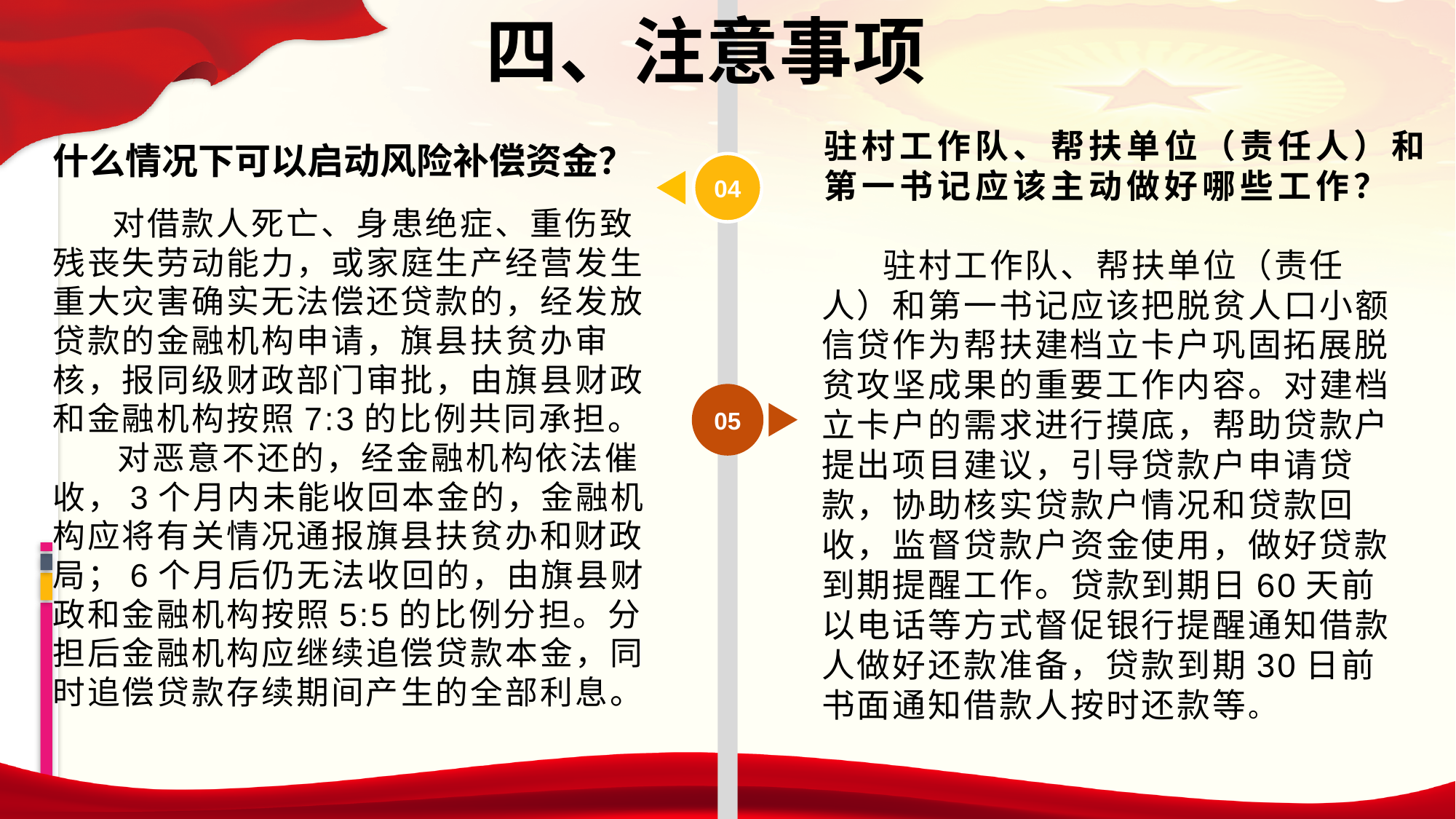

四、注意事项
驻村工作队、帮扶单位（责任人）和第一书记应该主动做好哪些工作？

什么情况下可以启动风险补偿资金？

      对借款人死亡、身患绝症、重伤致残丧失劳动能力，或家庭生产经营发生重大灾害确实无法偿还贷款的，经发放贷款的金融机构申请，旗县扶贫办审核，报同级财政部门审批，由旗县财政和金融机构按照7:3的比例共同承担。
      对恶意不还的，经金融机构依法催收，3个月内未能收回本金的，金融机构应将有关情况通报旗县扶贫办和财政局；6个月后仍无法收回的，由旗县财政和金融机构按照5:5的比例分担。分担后金融机构应继续追偿贷款本金，同时追偿贷款存续期间产生的全部利息。
04

      驻村工作队、帮扶单位（责任人）和第一书记应该把脱贫人口小额信贷作为帮扶建档立卡户巩固拓展脱贫攻坚成果的重要工作内容。对建档立卡户的需求进行摸底，帮助贷款户提出项目建议，引导贷款户申请贷款，协助核实贷款户情况和贷款回收，监督贷款户资金使用，做好贷款到期提醒工作。贷款到期日60天前以电话等方式督促银行提醒通知借款人做好还款准备，贷款到期30日前书面通知借款人按时还款等。

05

13